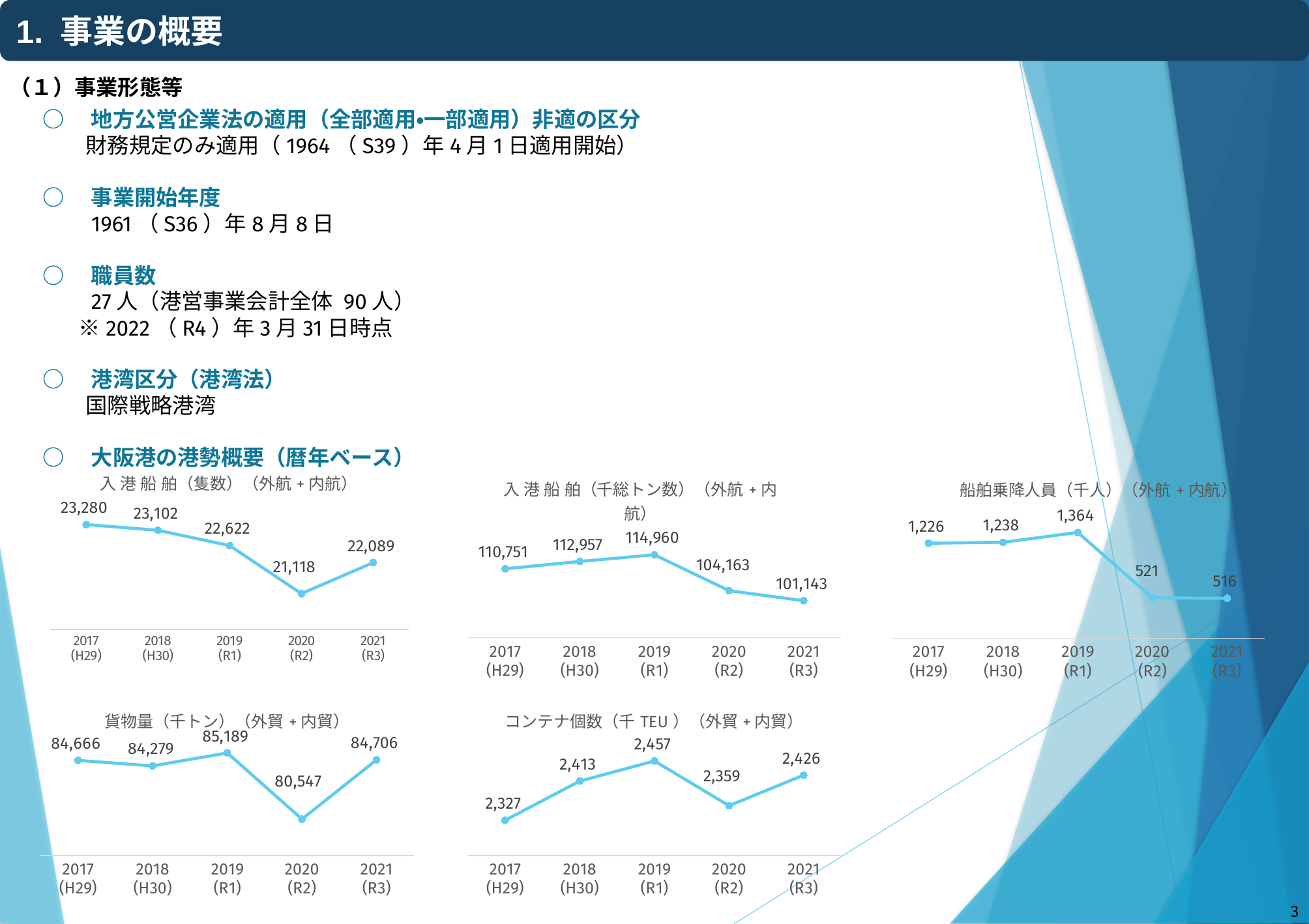

1. 事業の概要
（１）事業形態等
○　地方公営企業法の適用（全部適用・一部適用）非適の区分
　　財務規定のみ適用（1964（S39）年4月1日適用開始）

○　事業開始年度
　　1961（S36）年8月8日

○　職員数
　　27人（港営事業会計全体 90人）
　   ※2022（R4）年3月31日時点

○　港湾区分（港湾法）
　　国際戦略港湾

○　大阪港の港勢概要（暦年ベース）

### Chart: 入 港 船 舶（隻数）（外航+内航）

| Category | 入 港 船 舶（隻数） |
|---|---|
| 2017
(H29) | 23280.0 |
| 2018
(H30) | 23102.0 |
| 2019
(R1) | 22622.0 |
| 2020
(R2) | 21118.0 |
| 2021
(R3) | 22089.0 |

### Chart: 入 港 船 舶（千総トン数）（外航+内航）

| Category | 入 港 船 舶（総トン数） |
|---|---|
| 2017
(H29) | 110751.0 |
| 2018
(H30) | 112957.0 |
| 2019
(R1) | 114959.93 |
| 2020
(R2) | 104163.137 |
| 2021
(R3) | 101143.0 |

### Chart: 船舶乗降人員（千人）（外航+内航）

| Category | 船舶乗降人員（千人） |
|---|---|
| 2017
(H29) | 1225.819 |
| 2018
(H30) | 1238.0 |
| 2019
(R1) | 1364.0 |
| 2020
(R2) | 521.0 |
| 2021
(R3) | 516.0 |

### Chart: 貨物量（千トン）（外貿+内貿）

| Category | 貨物量（千トン） |
|---|---|
| 2017
(H29) | 84666.0 |
| 2018
(H30) | 84279.0 |
| 2019
(R1) | 85189.129 |
| 2020
(R2) | 80546.803 |
| 2021
(R3) | 84706.0 |

### Chart: コンテナ個数（千TEU）（外貿+内貿）

| Category | コンテナ個数（千TEU） |
|---|---|
| 2017
(H29) | 2327.0 |
| 2018
(H30) | 2413.0 |
| 2019
(R1) | 2457.0 |
| 2020
(R2) | 2359.0 |
| 2021
(R3) | 2426.0 |
3